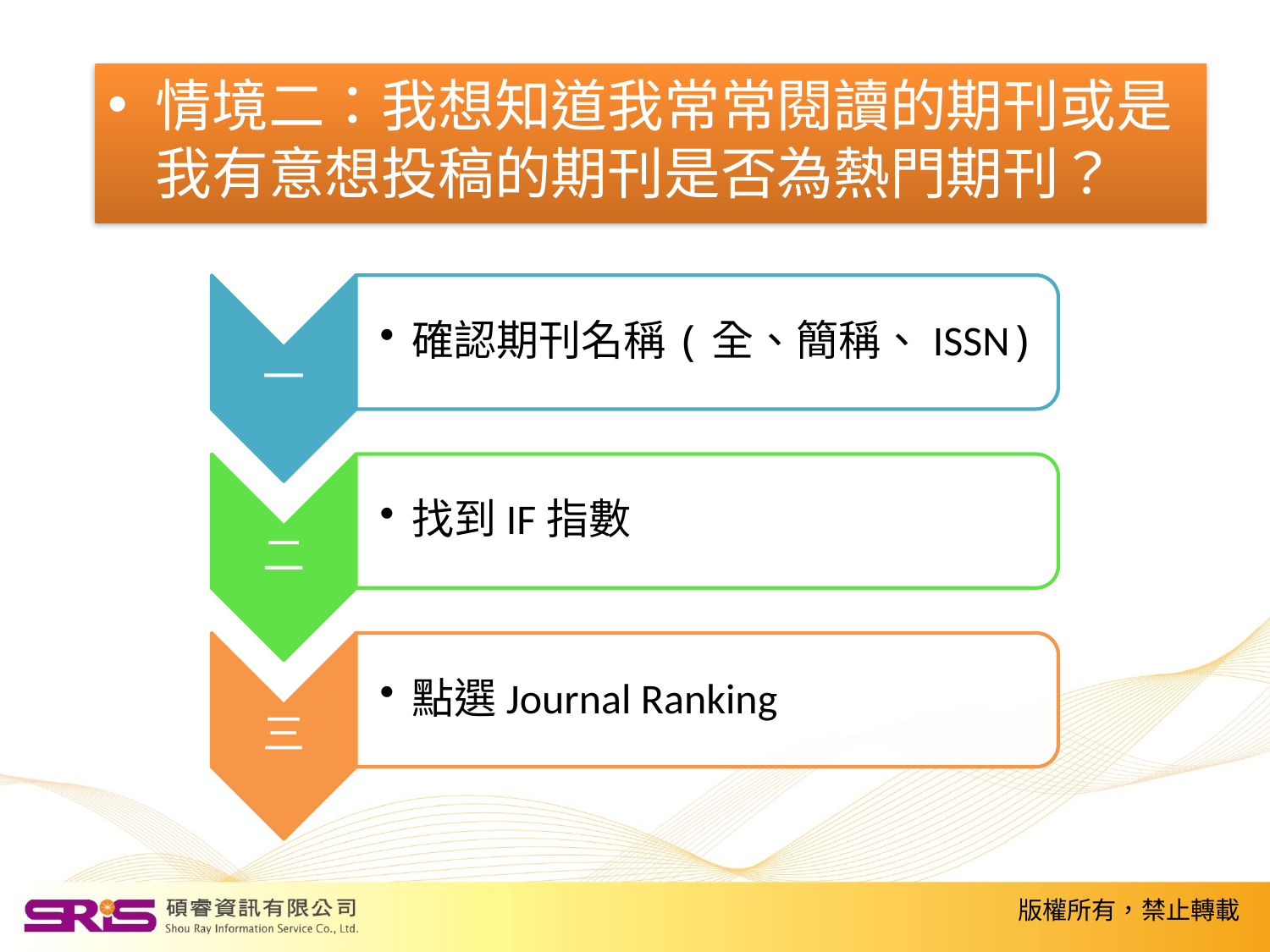

情境二：我想知道我常常閱讀的期刊或是我有意想投稿的期刊是否為熱門期刊？

一
確認期刊名稱(全、簡稱、ISSN)
二
找到IF指數
三
點選Journal Ranking